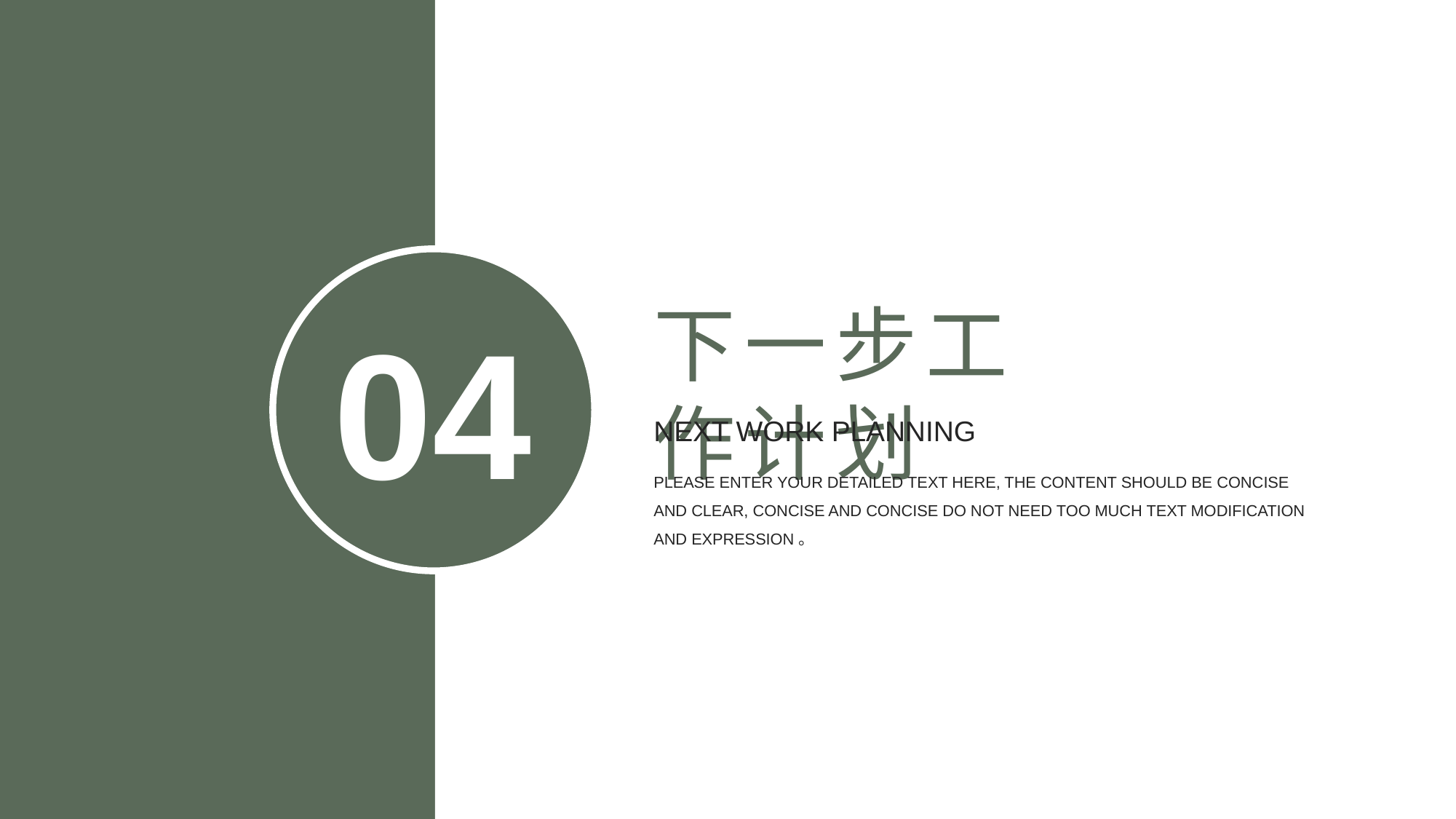

下一步工作计划
04
NEXT WORK PLANNING
PLEASE ENTER YOUR DETAILED TEXT HERE, THE CONTENT SHOULD BE CONCISE AND CLEAR, CONCISE AND CONCISE DO NOT NEED TOO MUCH TEXT MODIFICATION AND EXPRESSION。